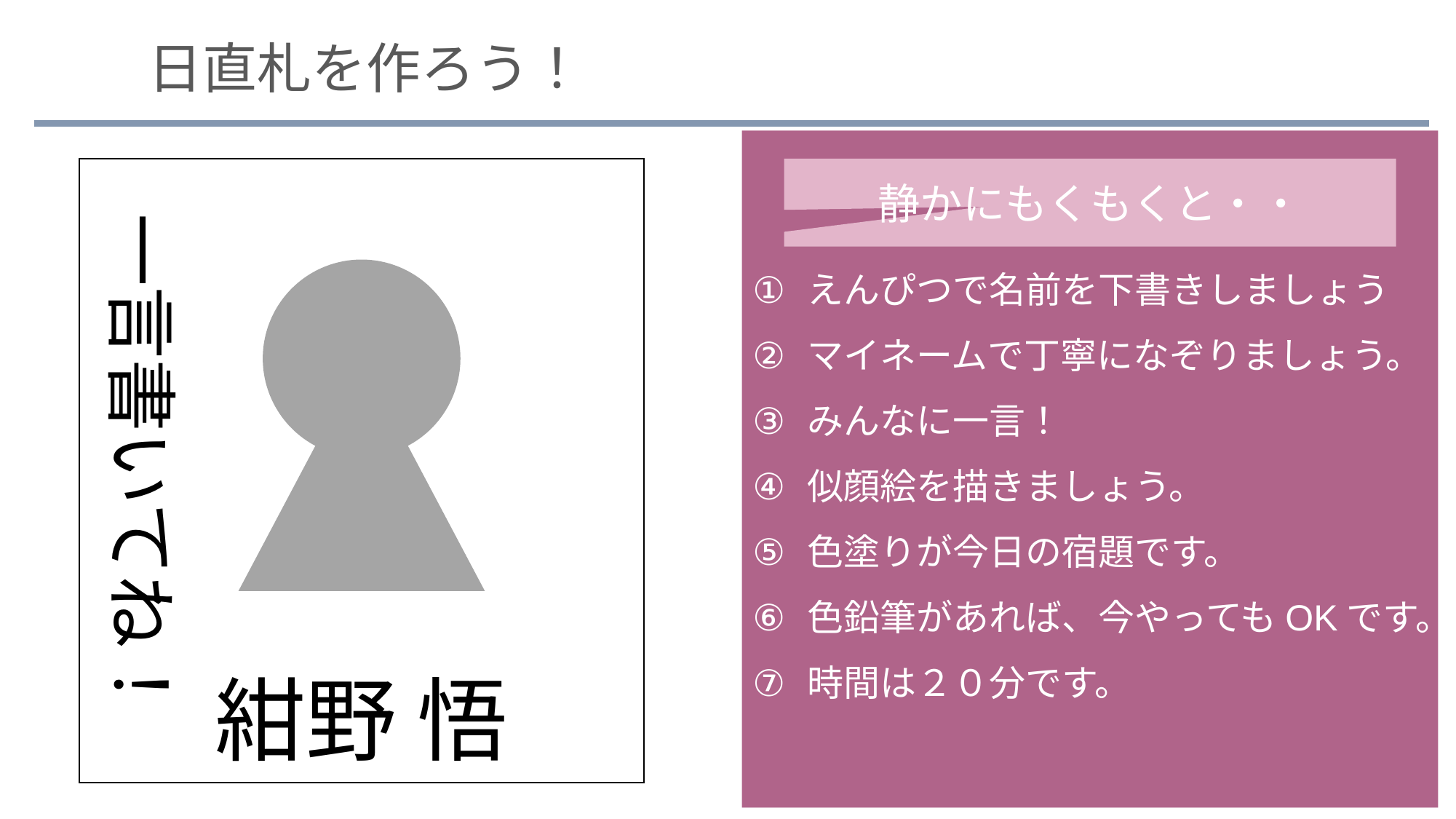

日直札を作ろう！

えんぴつで名前を下書きしましょう
マイネームで丁寧になぞりましょう。
みんなに一言！
似顔絵を描きましょう。
色塗りが今日の宿題です。
色鉛筆があれば、今やってもOKです。
時間は２０分です。

静かにもくもくと・・
一言書いてね！

紺野 悟